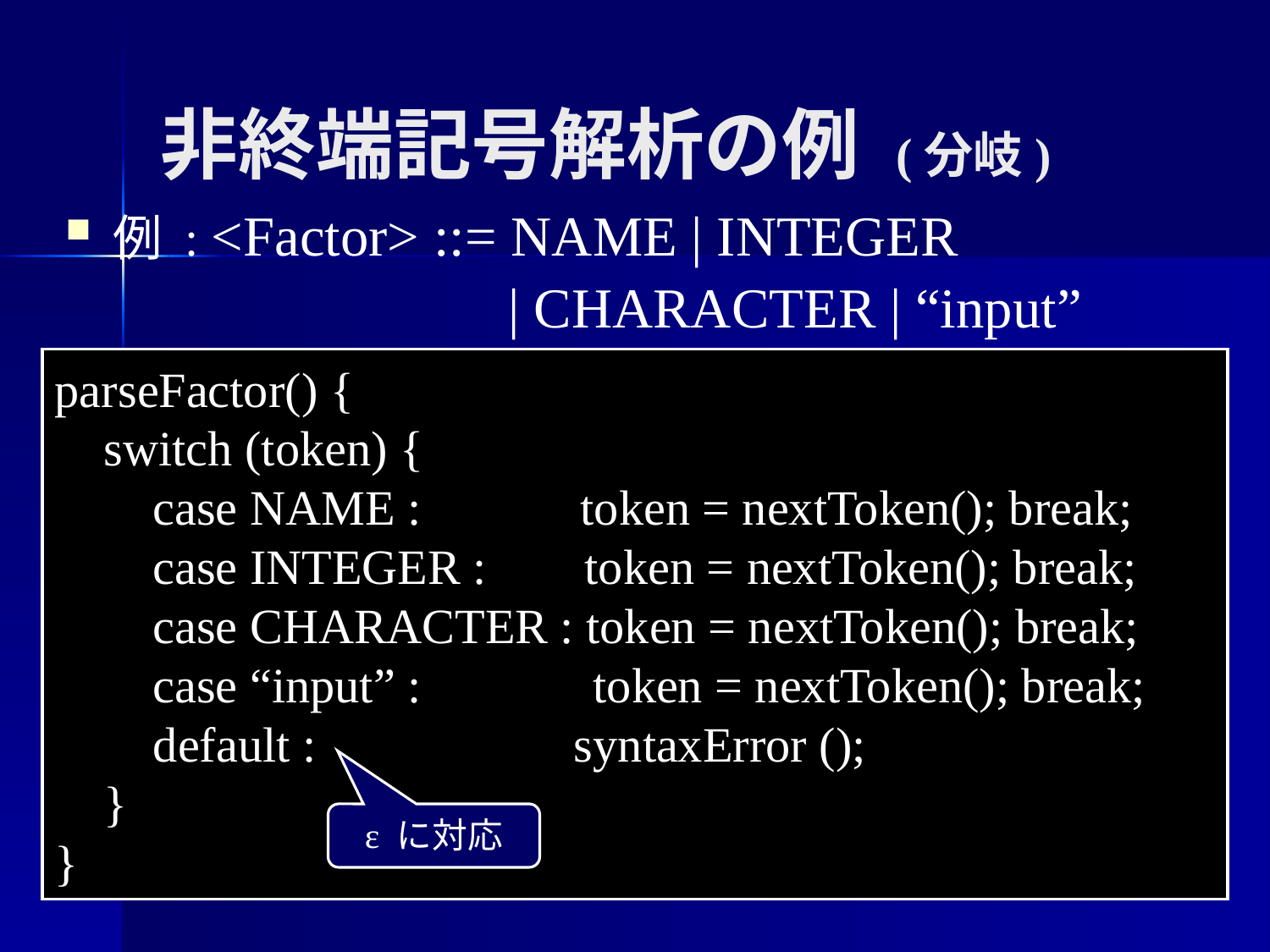

非終端記号解析の例 (分岐)
例 : <Factor> ::= NAME | INTEGER
				 | CHARACTER | “input”
parseFactor() {
    switch (token) {
        case NAME :             token = nextToken(); break;
        case INTEGER :        token = nextToken(); break;
        case CHARACTER : token = nextToken(); break;
        case “input” :              token = nextToken(); break;
        default :                     syntaxError ();
    }
}
ε に対応